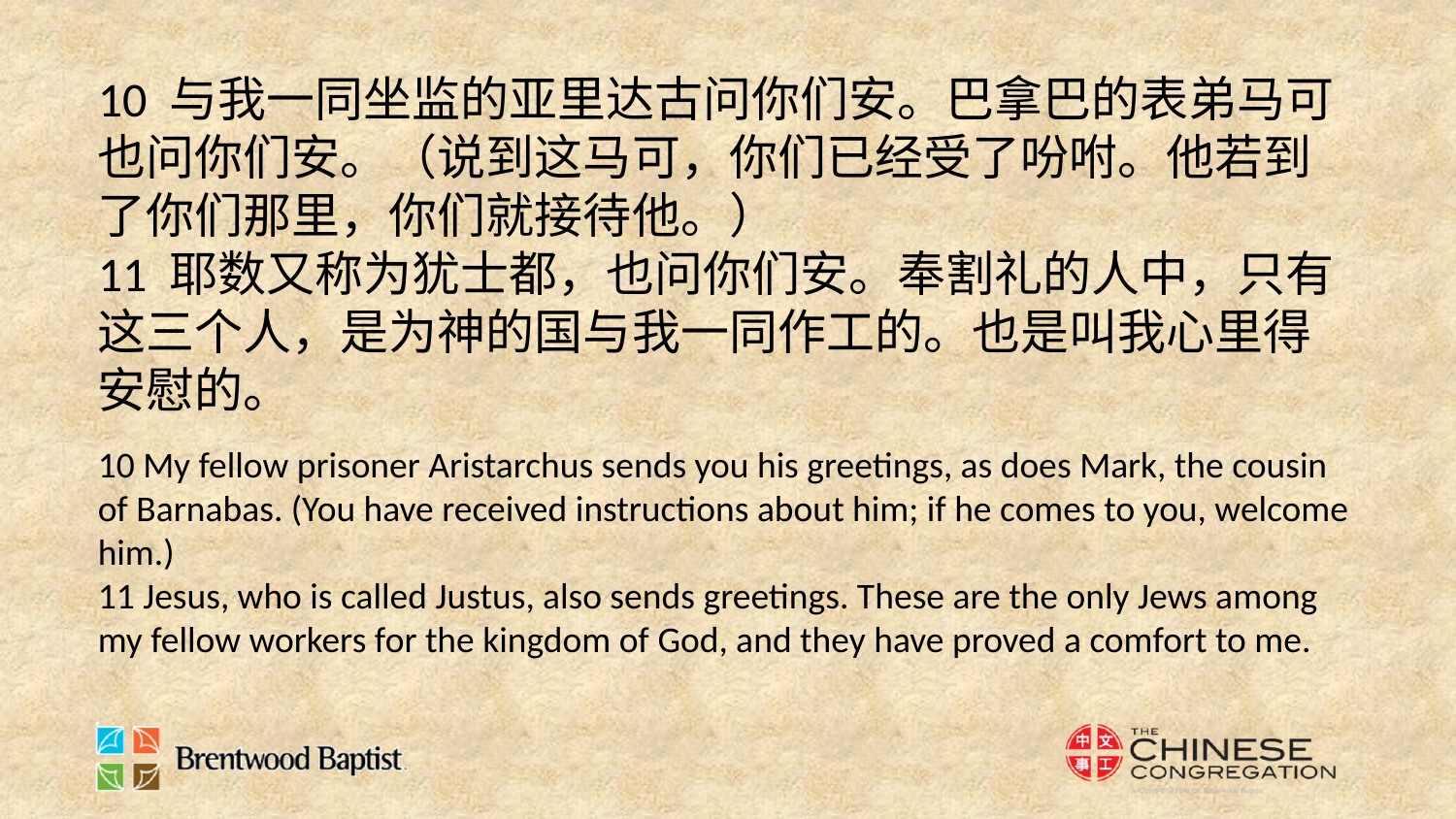

10 与我一同坐监的亚里达古问你们安。巴拿巴的表弟马可也问你们安。（说到这马可，你们已经受了吩咐。他若到了你们那里，你们就接待他。）
11 耶数又称为犹士都，也问你们安。奉割礼的人中，只有这三个人，是为神的国与我一同作工的。也是叫我心里得安慰的。

10 My fellow prisoner Aristarchus sends you his greetings, as does Mark, the cousin of Barnabas. (You have received instructions about him; if he comes to you, welcome him.)
11 Jesus, who is called Justus, also sends greetings. These are the only Jews among my fellow workers for the kingdom of God, and they have proved a comfort to me.